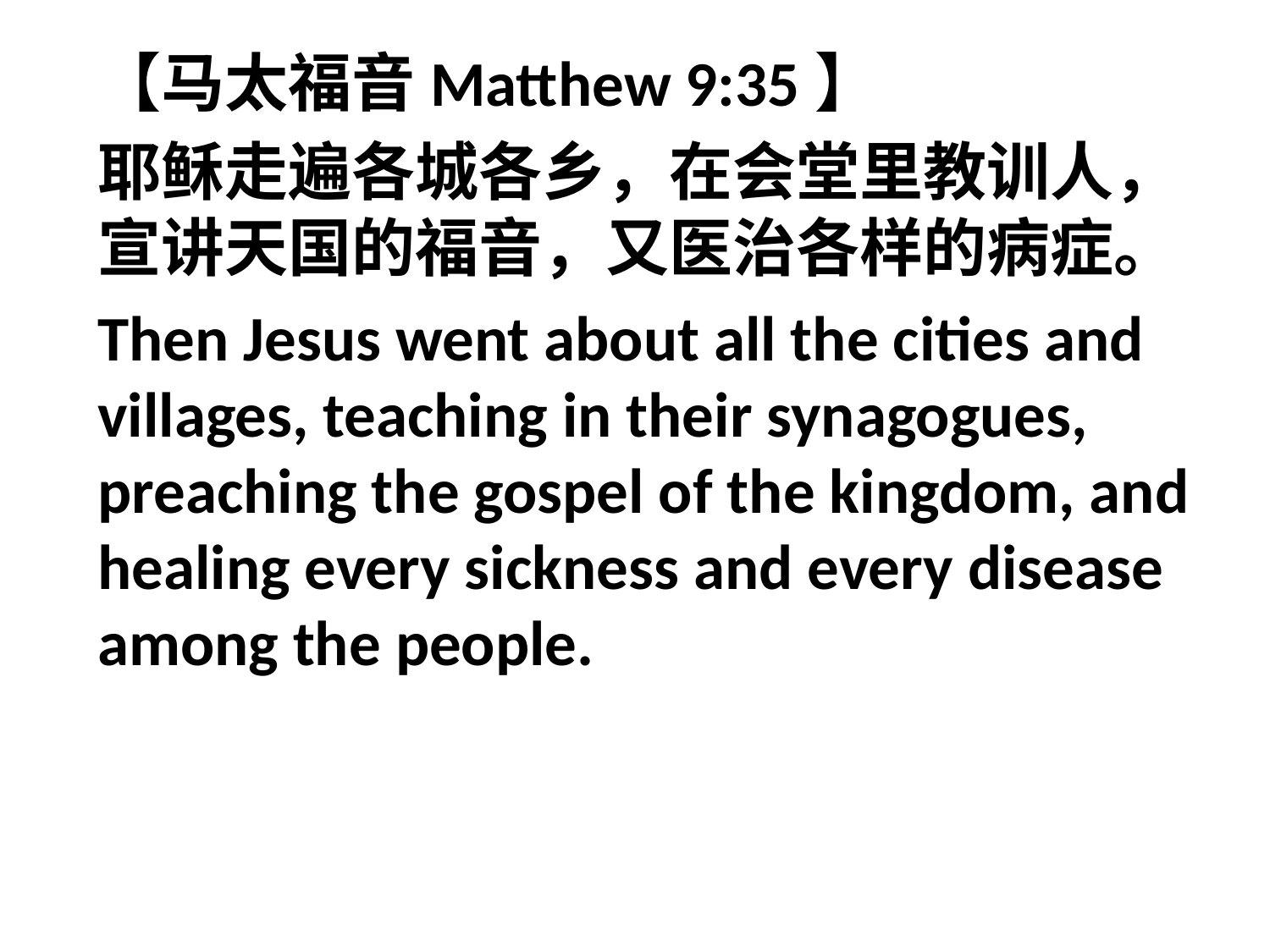

【马太福音Matthew 9:35】
耶稣走遍各城各乡，在会堂里教训人，宣讲天国的福音，又医治各样的病症。
Then Jesus went about all the cities and villages, teaching in their synagogues, preaching the gospel of the kingdom, and healing every sickness and every disease among the people.